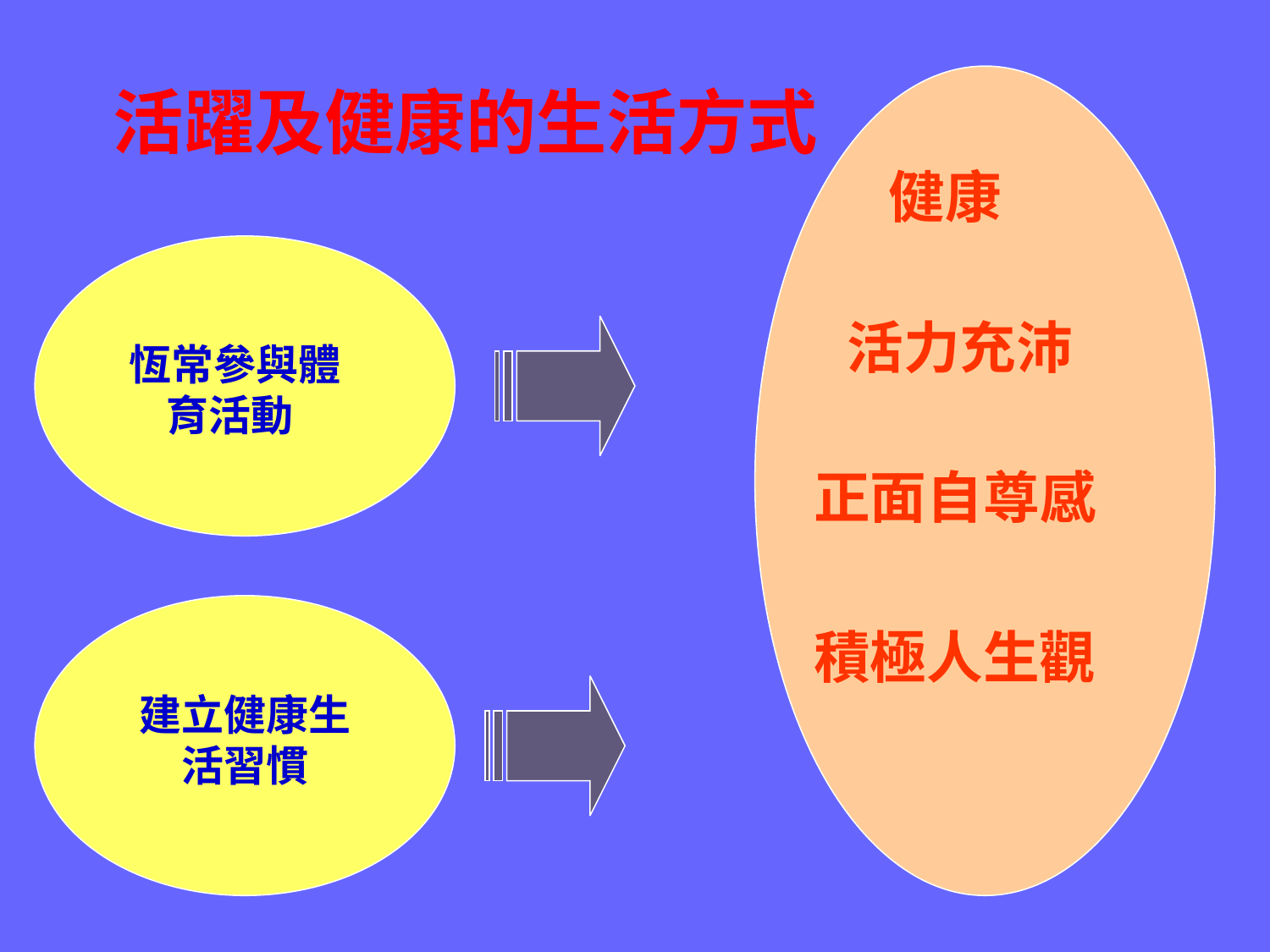

# 活躍及健康的生活方式

健康

活力充沛

恆常參與體育活動

正面自尊感

積極人生觀

建立健康生活習慣